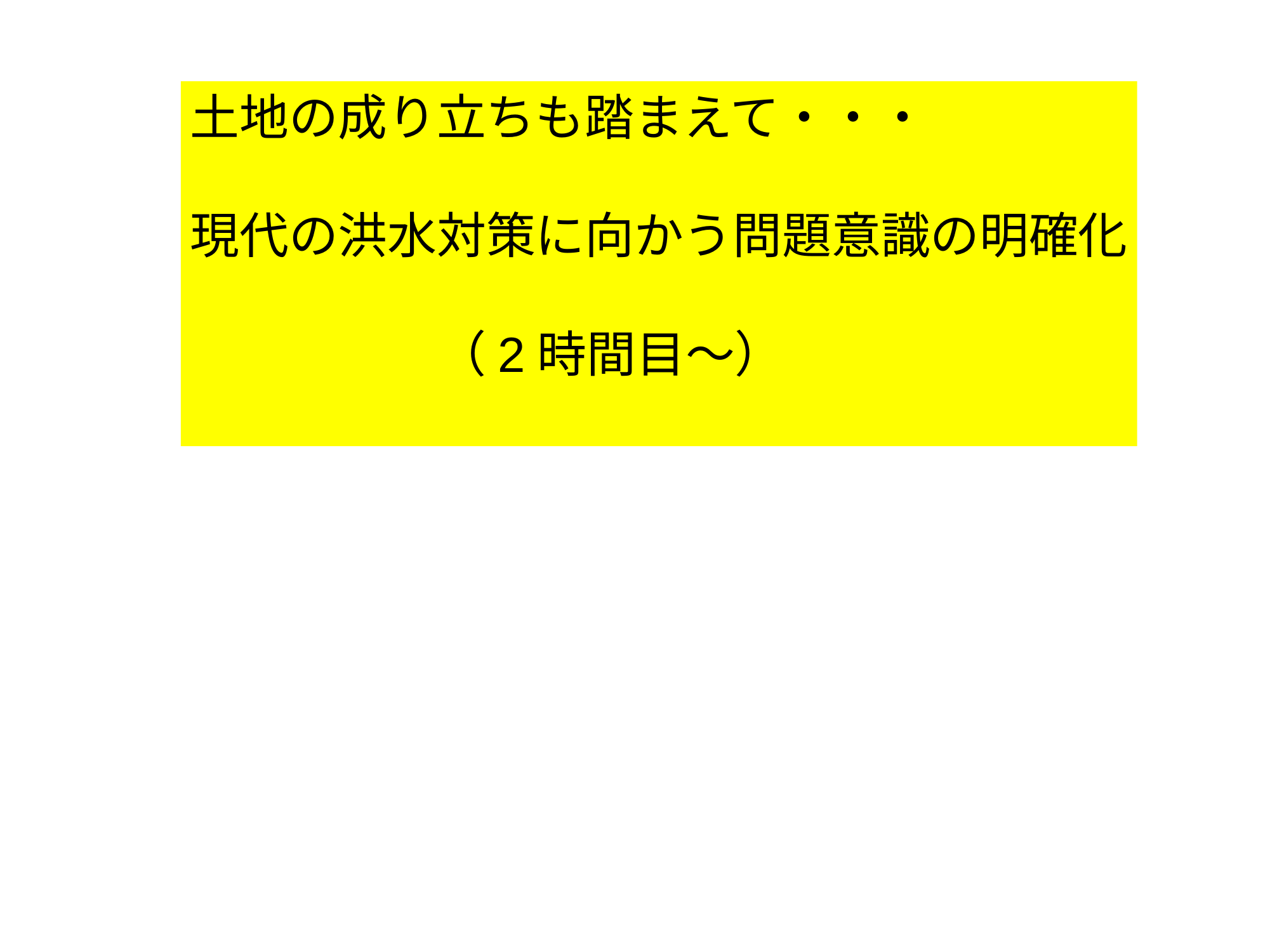

土地の成り立ちも踏まえて・・・

現代の洪水対策に向かう問題意識の明確化

　　　　　（2時間目～）